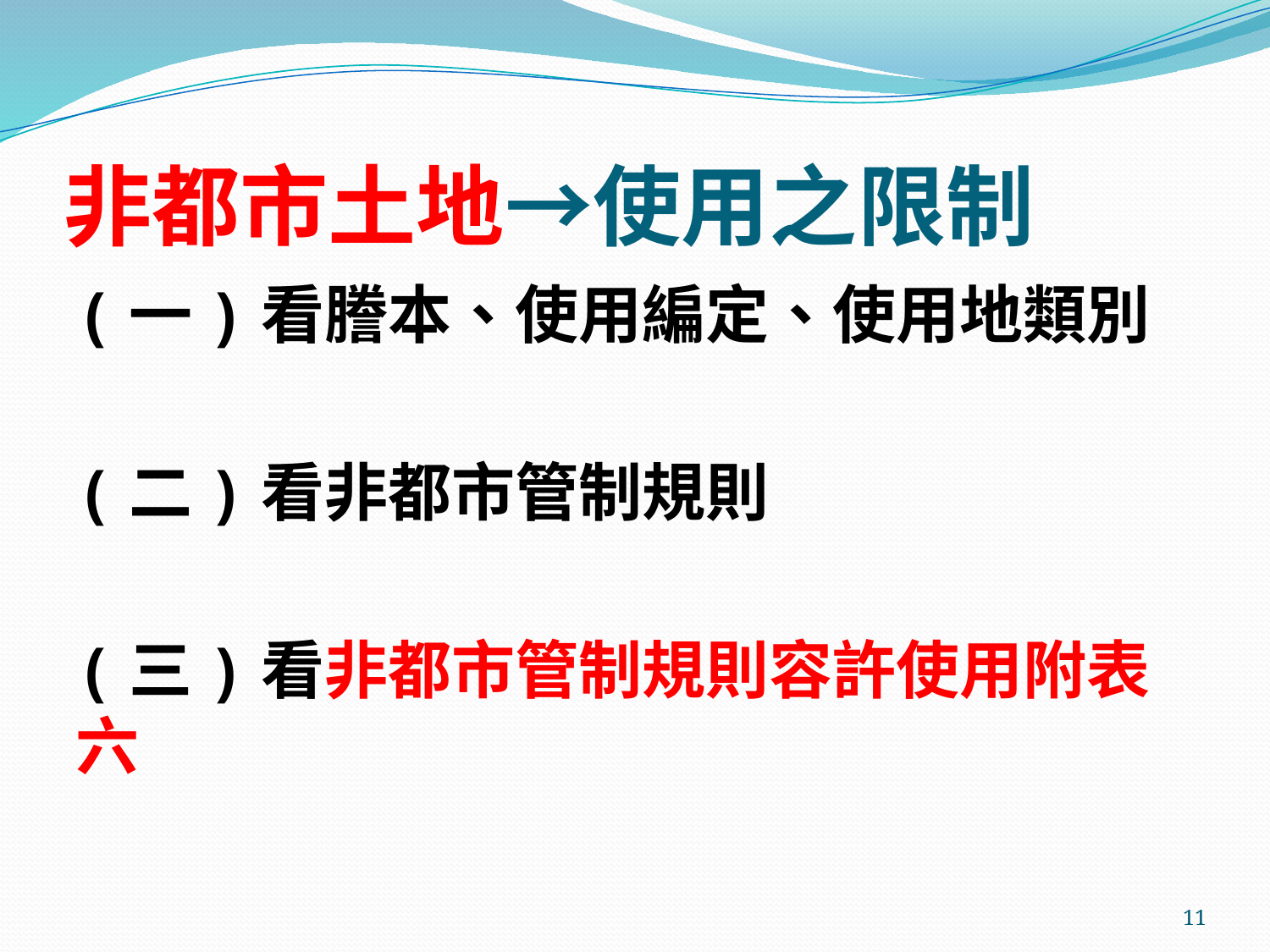

# 非都市土地→使用之限制
(一)看謄本、使用編定、使用地類別

(二)看非都市管制規則

(三)看非都市管制規則容許使用附表六
11